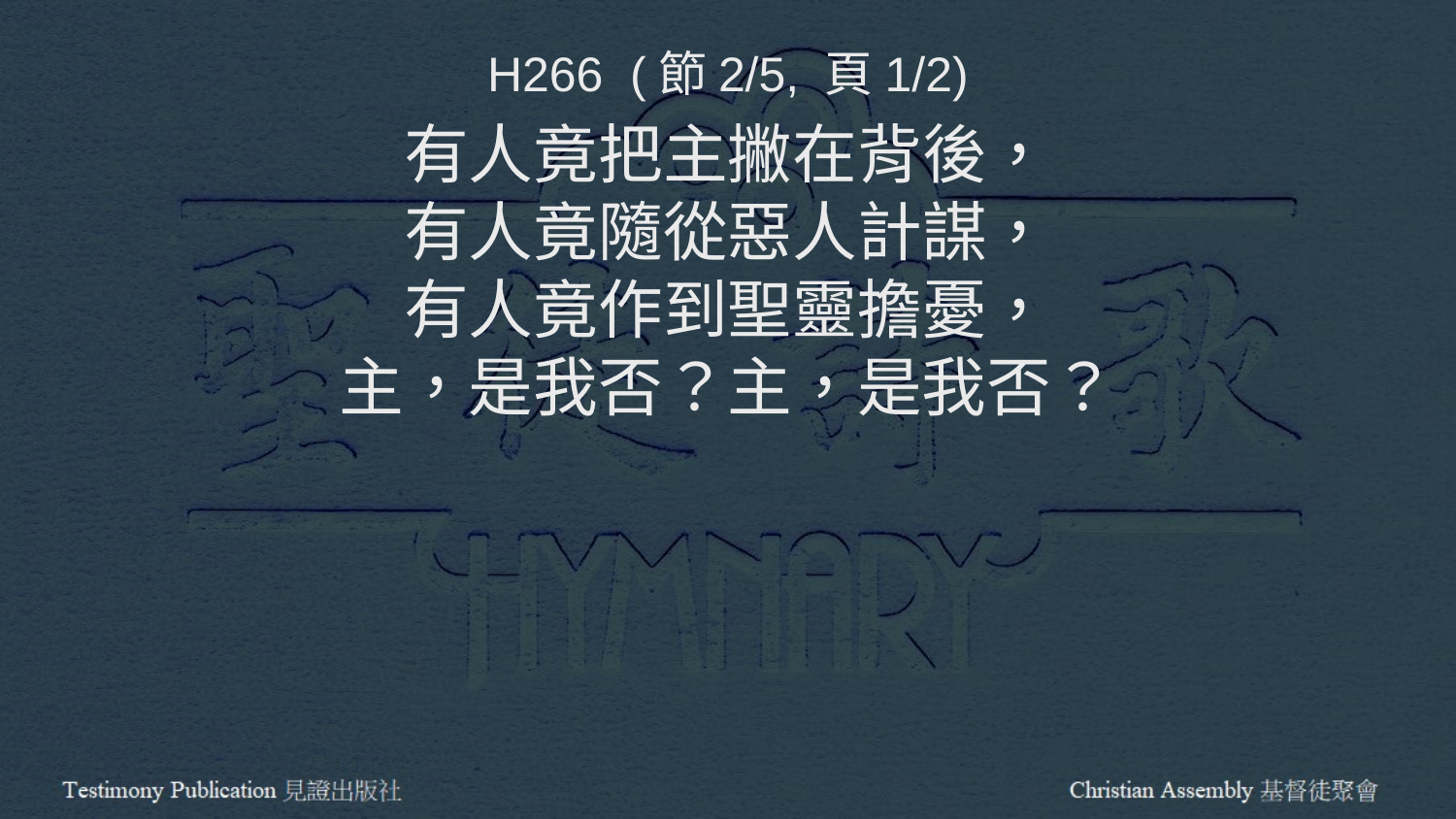

H266  (節2/5, 頁1/2)
有人竟把主撇在背後，
有人竟隨從惡人計謀，
有人竟作到聖靈擔憂，
主，是我否？主，是我否？